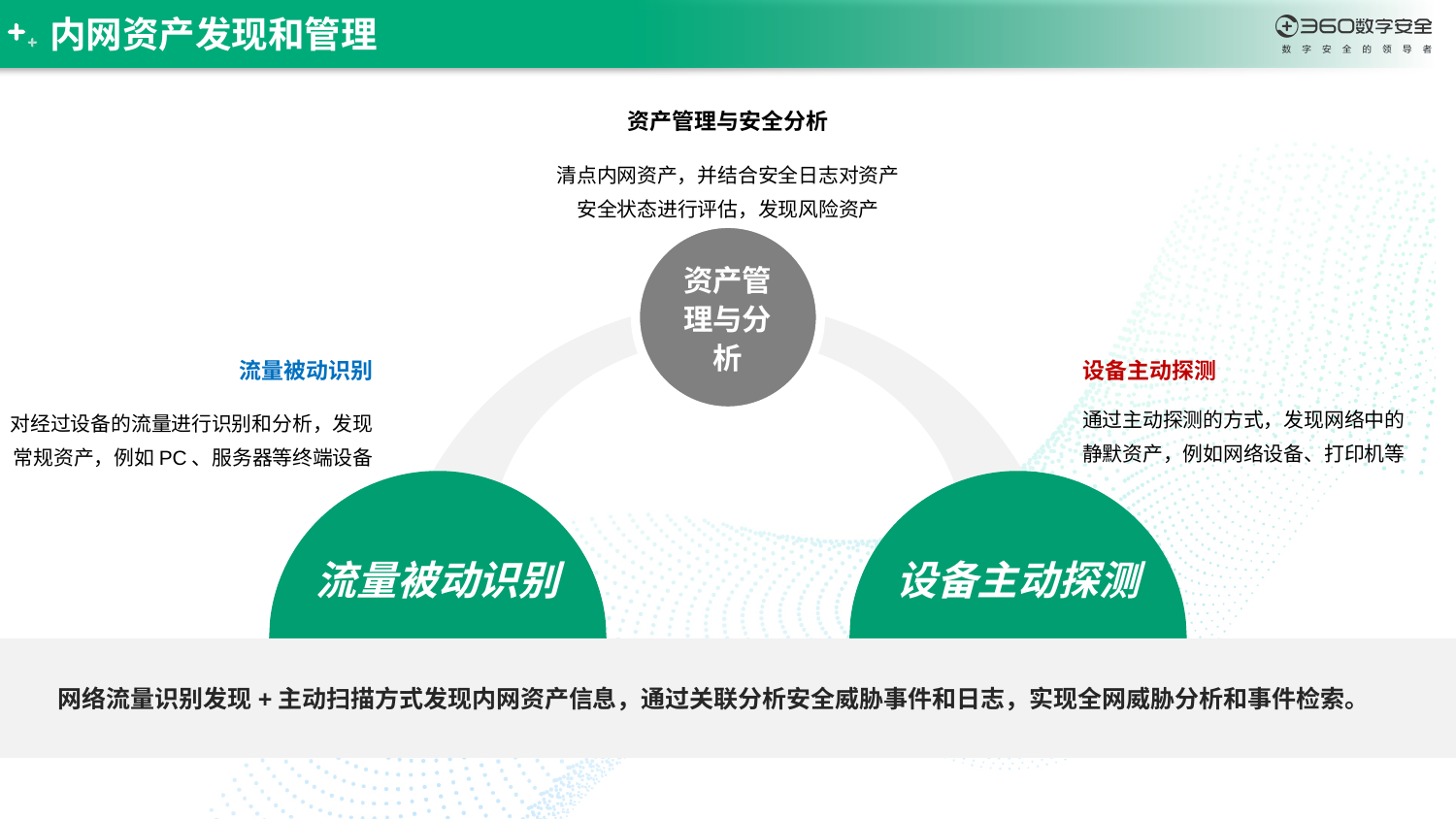

内网资产发现和管理
资产管理与安全分析
清点内网资产，并结合安全日志对资产安全状态进行评估，发现风险资产
资产管理与分析

流量被动识别
对经过设备的流量进行识别和分析，发现常规资产，例如PC、服务器等终端设备
设备主动探测
通过主动探测的方式，发现网络中的静默资产，例如网络设备、打印机等

流量被动识别

设备主动探测
网络流量识别发现+主动扫描方式发现内网资产信息，通过关联分析安全威胁事件和日志，实现全网威胁分析和事件检索。